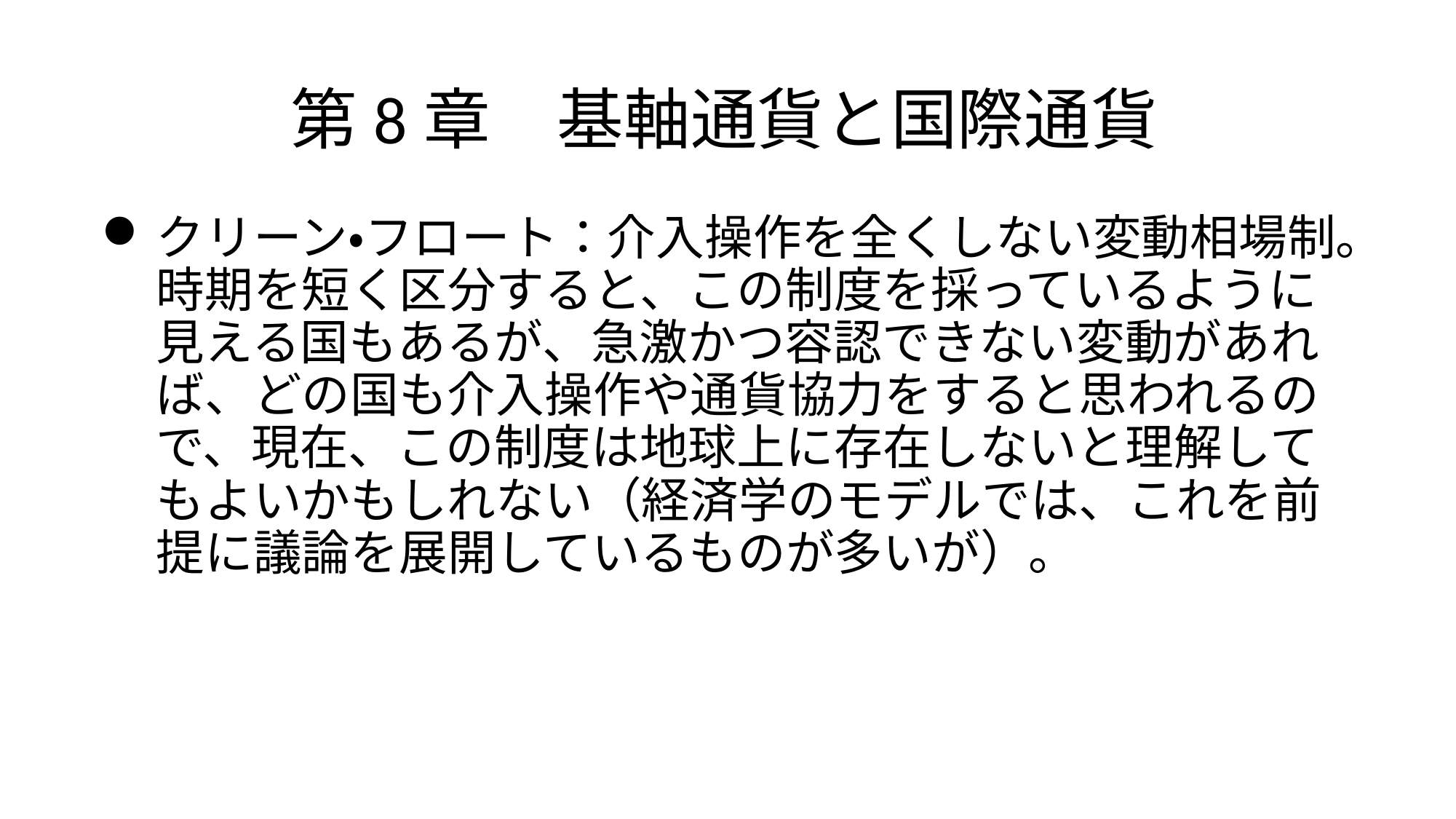

# 第8章　基軸通貨と国際通貨
クリーン・フロート：介入操作を全くしない変動相場制。時期を短く区分すると、この制度を採っているように見える国もあるが、急激かつ容認できない変動があれば、どの国も介入操作や通貨協力をすると思われるので、現在、この制度は地球上に存在しないと理解してもよいかもしれない（経済学のモデルでは、これを前提に議論を展開しているものが多いが）。